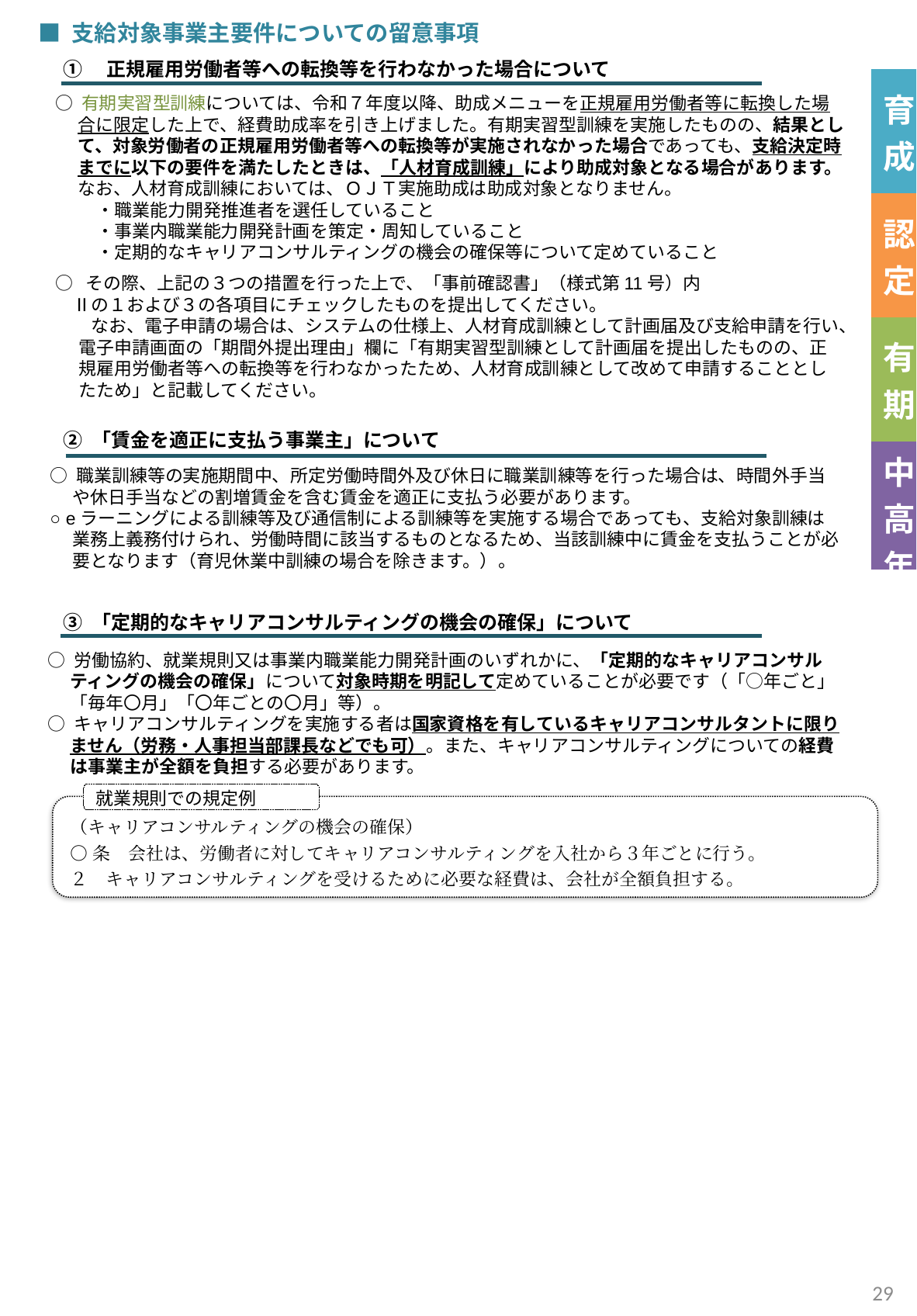

■ 支給対象事業主要件についての留意事項
①　正規雇用労働者等への転換等を行わなかった場合について
| 育成 |
| --- |
| 認定 |
| 有期 |
| 中高年 |
○ 有期実習型訓練については、令和７年度以降、助成メニューを正規雇用労働者等に転換した場合に限定した上で、経費助成率を引き上げました。有期実習型訓練を実施したものの、結果として、対象労働者の正規雇用労働者等への転換等が実施されなかった場合であっても、支給決定時までに以下の要件を満たしたときは、「人材育成訓練」により助成対象となる場合があります。なお、人材育成訓練においては、ＯＪＴ実施助成は助成対象となりません。
・職業能力開発推進者を選任していること
・事業内職業能力開発計画を策定・周知していること
・定期的なキャリアコンサルティングの機会の確保等について定めていること
○  その際、上記の３つの措置を行った上で、「事前確認書」（様式第11号）内
　Ⅱの１および３の各項目にチェックしたものを提出してください。
　　なお、電子申請の場合は、システムの仕様上、人材育成訓練として計画届及び支給申請を行い、電子申請画面の「期間外提出理由」欄に「有期実習型訓練として計画届を提出したものの、正規雇用労働者等への転換等を行わなかったため、人材育成訓練として改めて申請することとしたため」と記載してください。
② 「賃金を適正に支払う事業主」について
○ 職業訓練等の実施期間中、所定労働時間外及び休日に職業訓練等を行った場合は、時間外手当や休日手当などの割増賃金を含む賃金を適正に支払う必要があります。
○ eラーニングによる訓練等及び通信制による訓練等を実施する場合であっても、支給対象訓練は業務上義務付けられ、労働時間に該当するものとなるため、当該訓練中に賃金を支払うことが必要となります（育児休業中訓練の場合を除きます。）。
③ 「定期的なキャリアコンサルティングの機会の確保」について
○ 労働協約、就業規則又は事業内職業能力開発計画のいずれかに、「定期的なキャリアコンサルティングの機会の確保」について対象時期を明記して定めていることが必要です（「○年ごと」「毎年〇月」「〇年ごとの〇月」等）。
○ キャリアコンサルティングを実施する者は国家資格を有しているキャリアコンサルタントに限りません（労務・人事担当部課長などでも可）。また、キャリアコンサルティングについての経費は事業主が全額を負担する必要があります。

就業規則での規定例
（キャリアコンサルティングの機会の確保）
○条　会社は、労働者に対してキャリアコンサルティングを入社から３年ごとに行う。
２　キャリアコンサルティングを受けるために必要な経費は、会社が全額負担する。
29